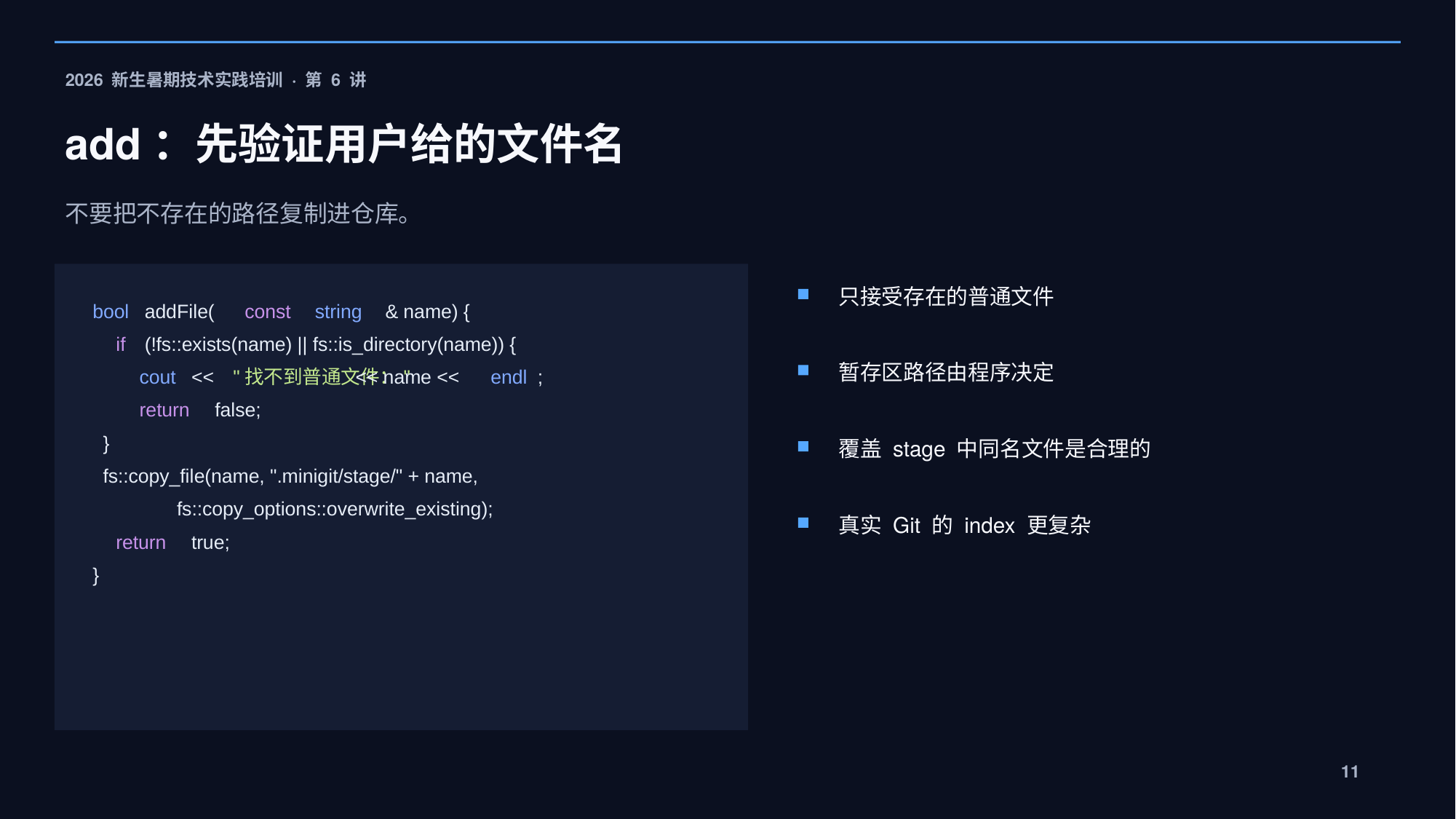

2026 新生暑期技术实践培训 · 第 6 讲
add：先验证用户给的文件名
不要把不存在的路径复制进仓库。

只接受存在的普通文件

bool
 addFile(
const

string
& name) {

if
 (!fs::exists(name) || fs::is_directory(name)) {
暂存区路径由程序决定

cout
 <<
"找不到普通文件："
 << name <<
endl
;

return
 false;
  }
覆盖 stage 中同名文件是合理的

  fs::copy_file(name, ".minigit/stage/" + name,
                fs::copy_options::overwrite_existing);
真实 Git 的 index 更复杂

return
 true;
}
11